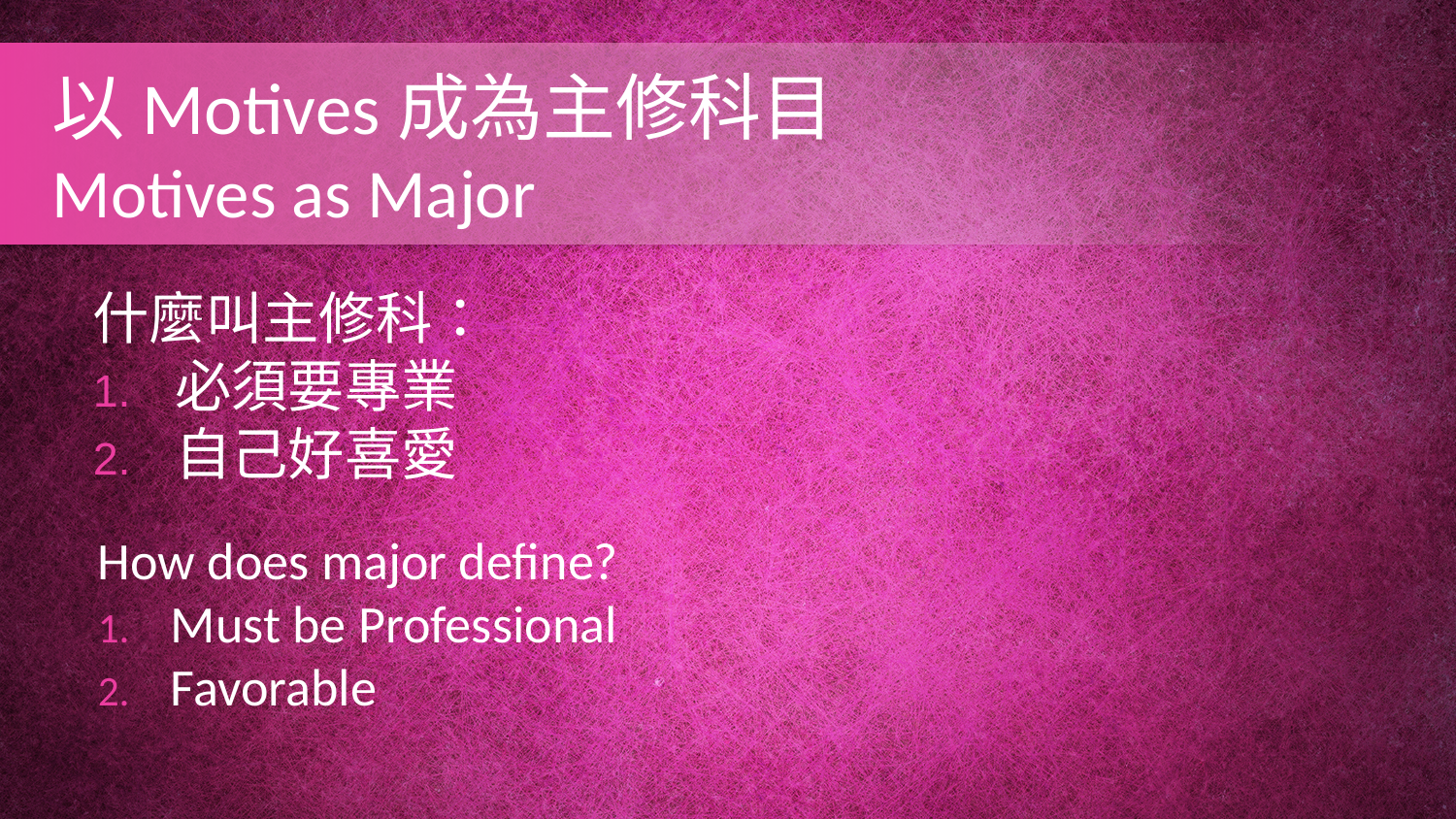

以Motives成為主修科目
Motives as Major
什麼叫主修科：
必須要專業
自己好喜愛
How does major define?
Must be Professional
Favorable